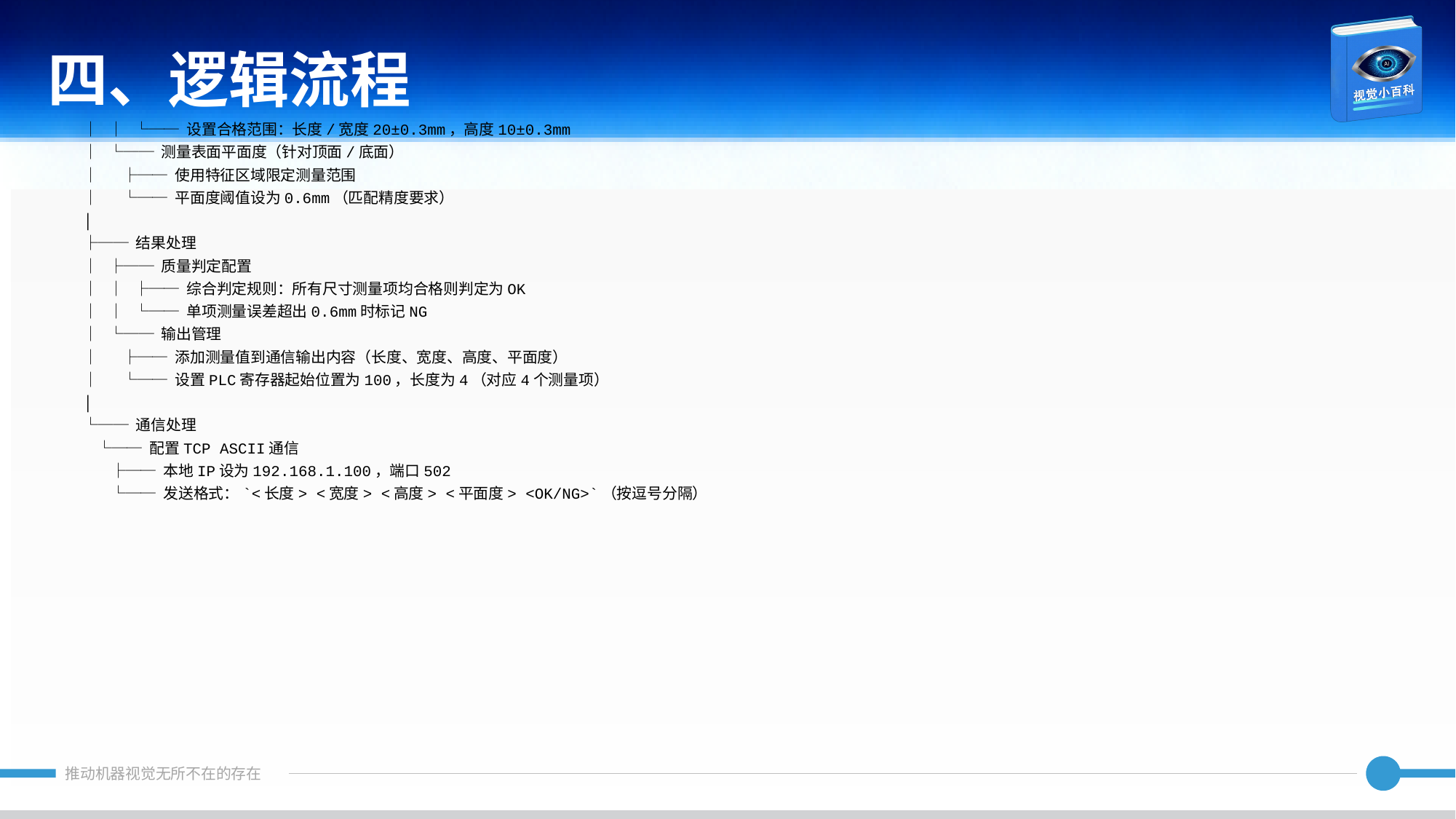

四、逻辑流程

│   │   └── 设置合格范围：长度/宽度20±0.3mm，高度10±0.3mm
│   └── 测量表面平面度（针对顶面/底面）
│       ├── 使用特征区域限定测量范围
│       └── 平面度阈值设为0.6mm（匹配精度要求）
│
├── 结果处理
│   ├── 质量判定配置
│   │   ├── 综合判定规则：所有尺寸测量项均合格则判定为OK
│   │   └── 单项测量误差超出0.6mm时标记NG
│   └── 输出管理
│       ├── 添加测量值到通信输出内容（长度、宽度、高度、平面度）
│       └── 设置PLC寄存器起始位置为100，长度为4（对应4个测量项）
│
└── 通信处理
    └── 配置TCP ASCII通信
        ├── 本地IP设为192.168.1.100，端口502
        └── 发送格式：`<长度> <宽度> <高度> <平面度> <OK/NG>`（按逗号分隔）
9